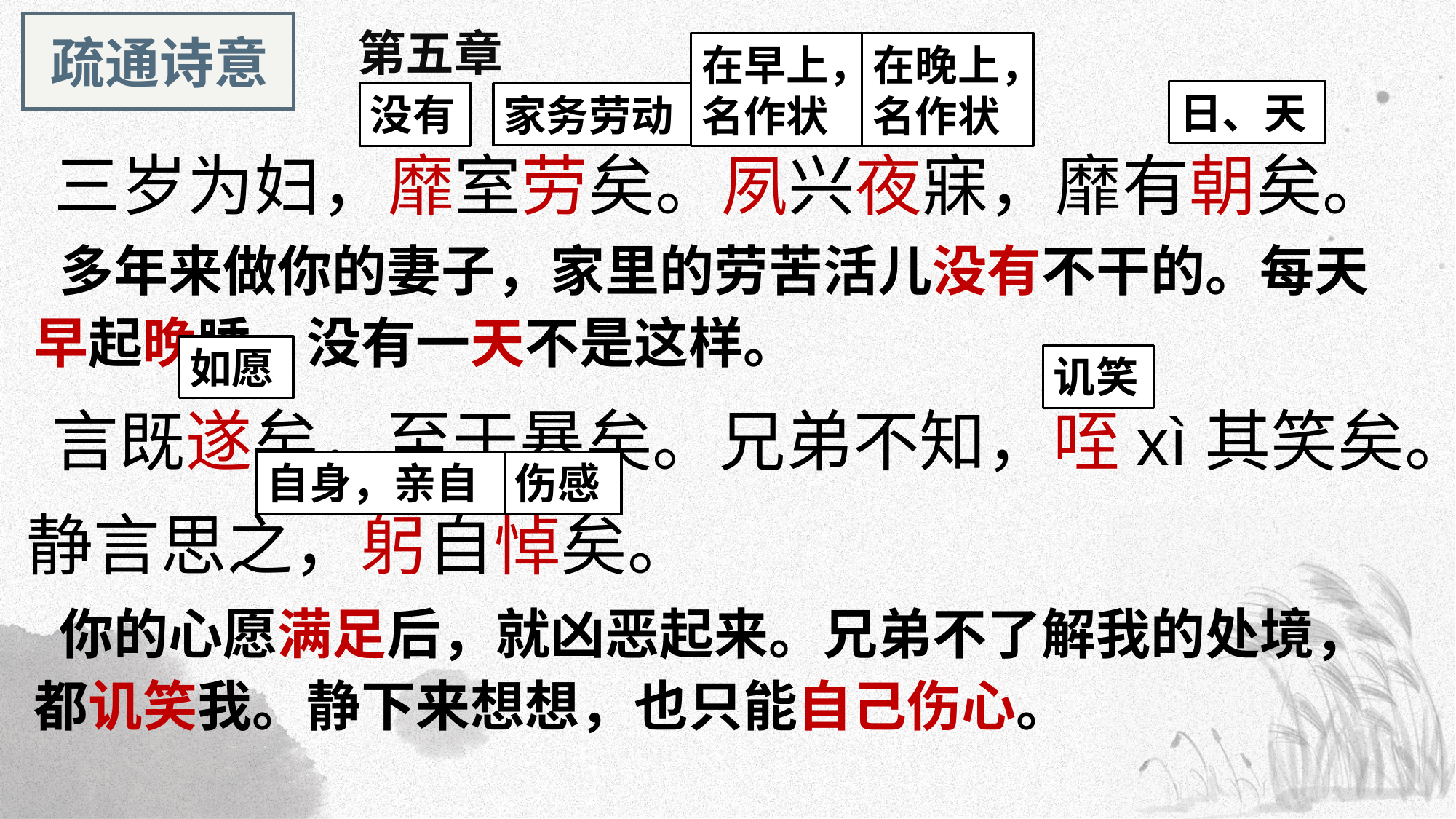

第五章
疏通诗意
在早上，
名作状
在晚上，
名作状
# 三岁为妇，靡室劳矣。夙兴夜寐，靡有朝矣。
日、天
没有
家务劳动
 多年来做你的妻子，家里的劳苦活儿没有不干的。每天早起晚睡，没有一天不是这样。
如愿
讥笑
 言既遂矣，至于暴矣。兄弟不知，咥xì其笑矣。静言思之，躬自悼矣。
自身，亲自
伤感
 你的心愿满足后，就凶恶起来。兄弟不了解我的处境，都讥笑我。静下来想想，也只能自己伤心。